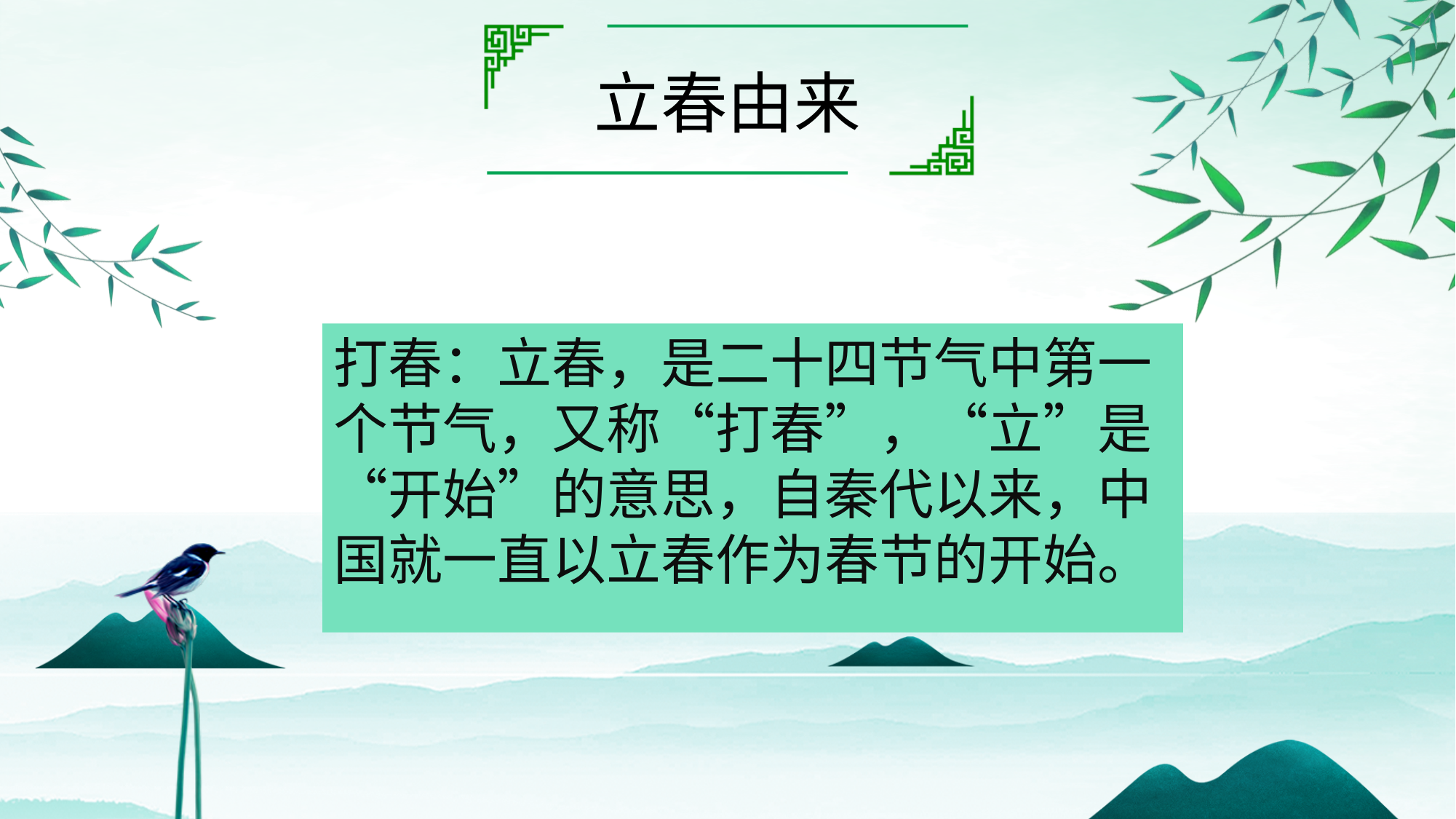

# 立春由来
打春：立春，是二十四节气中第一个节气，又称“打春”，“立”是“开始”的意思，自秦代以来，中国就一直以立春作为春节的开始。